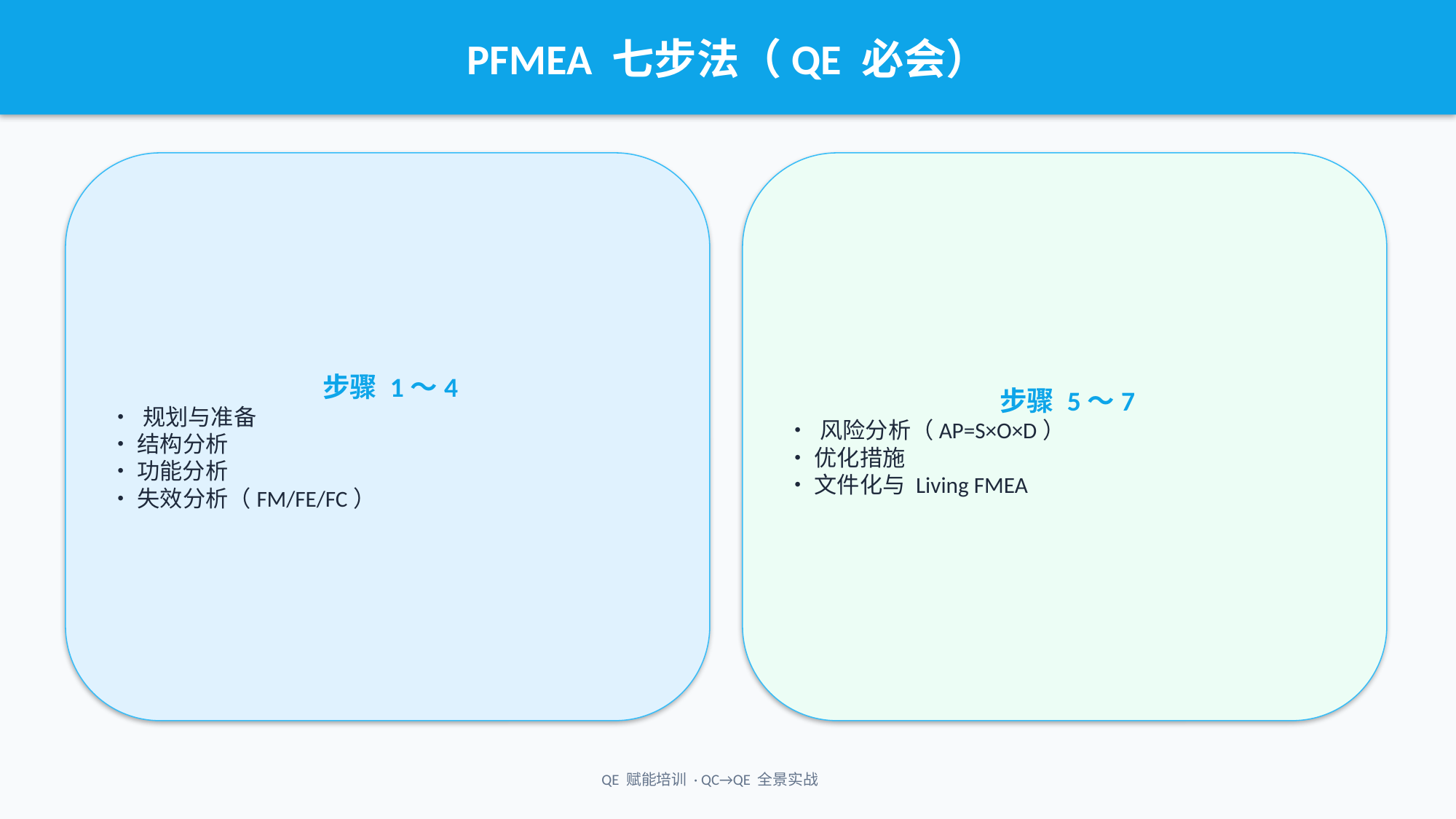

PFMEA 七步法（QE 必会）
步骤 1～4
• 规划与准备
• 结构分析
• 功能分析
• 失效分析（FM/FE/FC）
步骤 5～7
• 风险分析（AP=S×O×D）
• 优化措施
• 文件化与 Living FMEA
QE 赋能培训 · QC→QE 全景实战